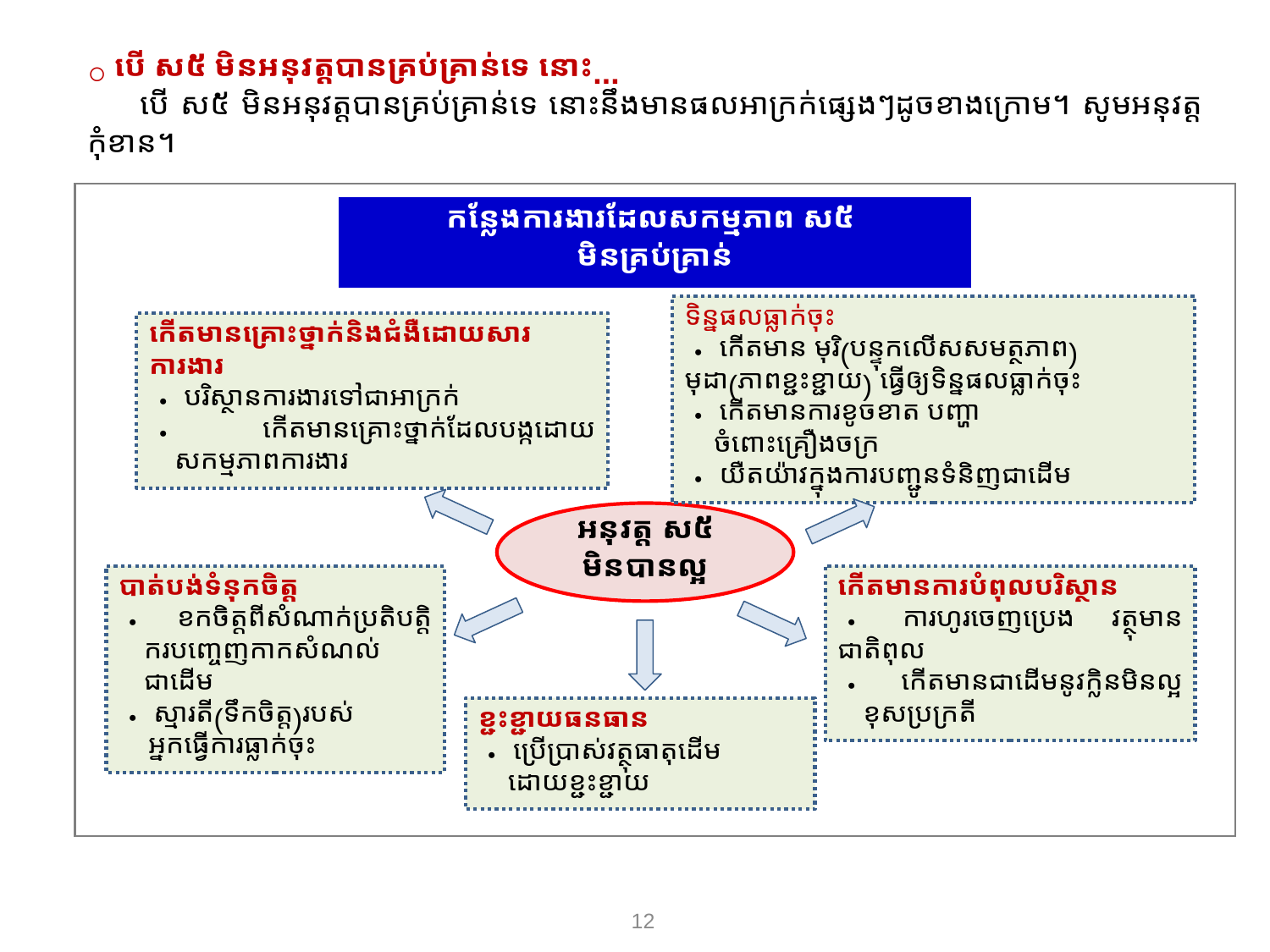

○ បើ ស៥ មិនអនុវត្តបានគ្រប់គ្រាន់ទេ នោះ...
　 បើ ស៥ មិនអនុវត្តបានគ្រប់គ្រាន់ទេ នោះនឹងមានផលអាក្រក់ផ្សេងៗដូចខាងក្រោម។ សូមអនុវត្តកុំខាន។

កន្លែងការងារដែលសកម្មភាព ស៥
មិនគ្រប់គ្រាន់
ទិន្នផលធ្លាក់ចុះ
・កើតមាន មុរិ(បន្ទុកលើសសមត្ថភាព)
មុដា(ភាពខ្ជះខ្ជាយ) ធ្វើឲ្យទិន្នផលធ្លាក់ចុះ
・កើតមានការខូចខាត បញ្ហា
    ចំពោះគ្រឿងចក្រ
・យឺតយ៉ាវក្នុងការបញ្ជូនទំនិញជាដើម
កើតមានគ្រោះថ្នាក់និងជំងឺដោយសារការងារ
・បរិស្ថានការងារទៅជាអាក្រក់
・កើតមានគ្រោះថ្នាក់ដែលបង្កដោយសកម្មភាពការងារ

អនុវត្ត ស៥ មិនបានល្អ

បាត់បង់ទំនុកចិត្ត
・ខកចិត្តពីសំណាក់ប្រតិបត្តិករបញ្ចេញកាកសំណល់ជាដើម
・ស្មារតី(ទឹកចិត្ត)របស់
    អ្នកធ្វើការធ្លាក់ចុះ
កើតមានការបំពុលបរិស្ថាន
・ការហូរចេញប្រេង វត្ថុមានជាតិពុល
・កើតមានជាដើមនូវក្លិនមិនល្អខុសប្រក្រតី

ខ្ជះខ្ជាយធនធាន
・ប្រើប្រាស់វត្ថុធាតុដើម
    ដោយខ្ជះខ្ជាយ
12